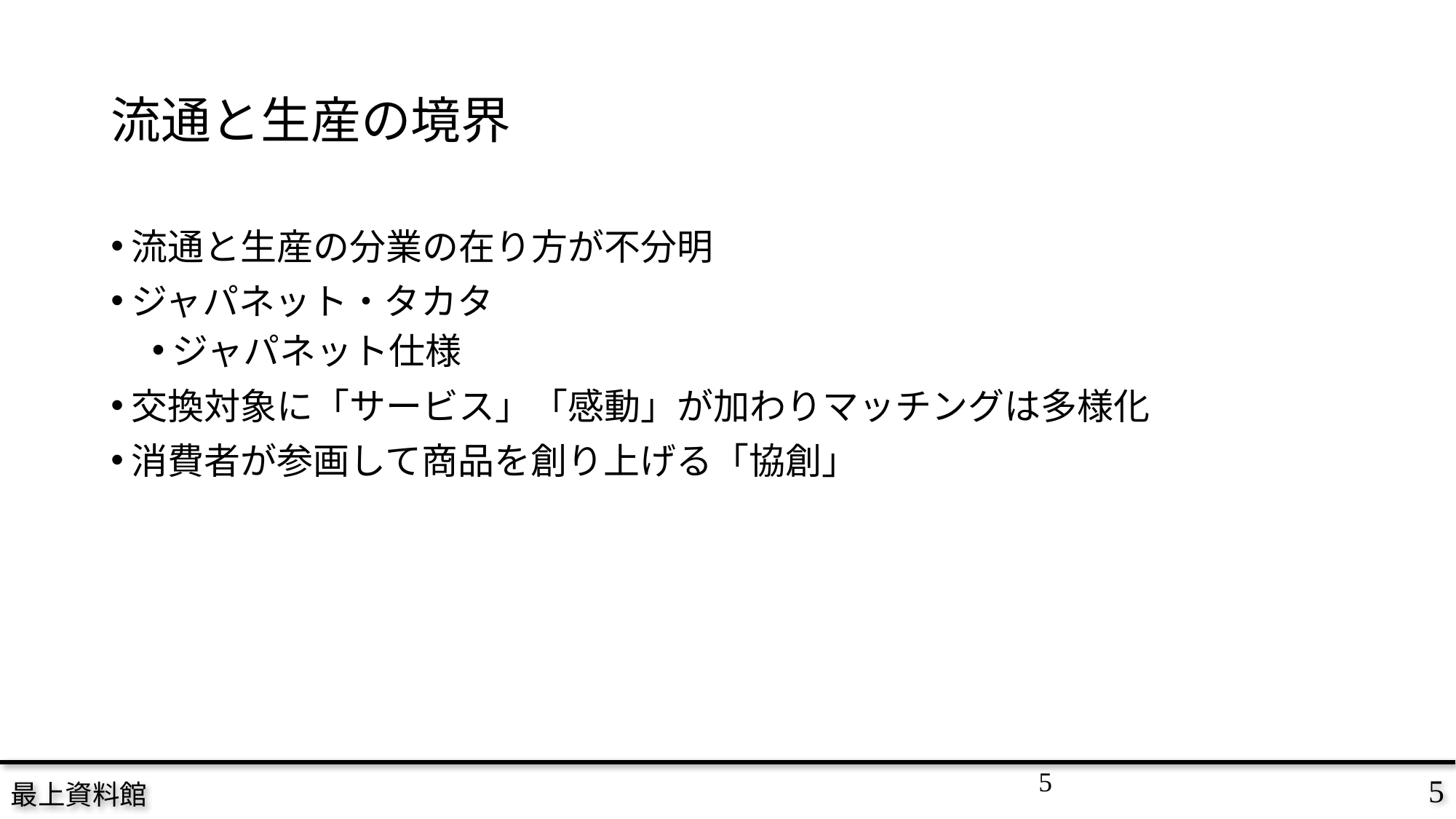

# 流通と生産の境界
流通と生産の分業の在り方が不分明
ジャパネット・タカタ
ジャパネット仕様
交換対象に「サービス」「感動」が加わりマッチングは多様化
消費者が参画して商品を創り上げる「協創」
5